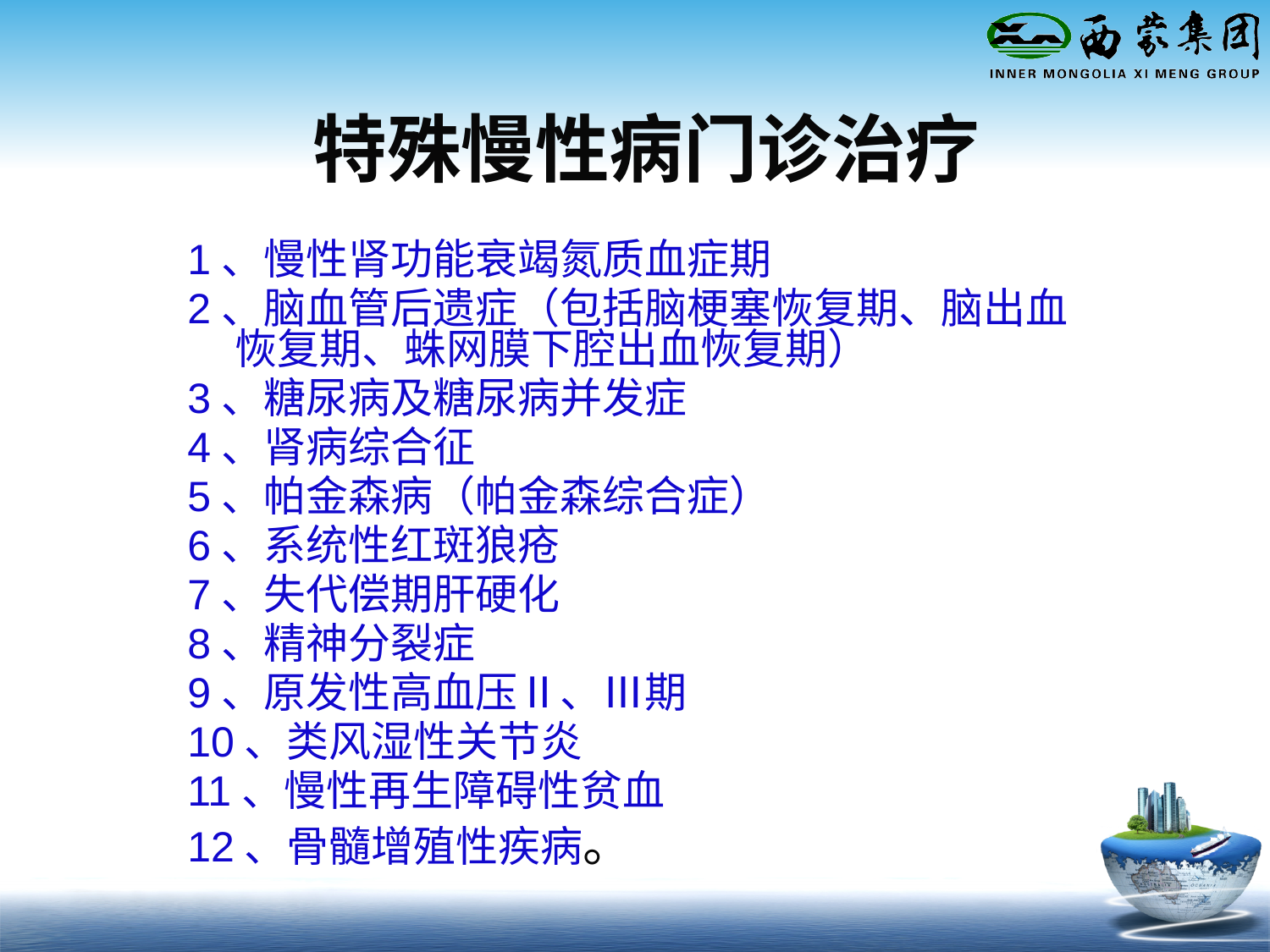

特殊慢性病门诊治疗
1、慢性肾功能衰竭氮质血症期
2、脑血管后遗症（包括脑梗塞恢复期、脑出血恢复期、蛛网膜下腔出血恢复期）
3、糖尿病及糖尿病并发症
4、肾病综合征
5、帕金森病（帕金森综合症）
6、系统性红斑狼疮
7、失代偿期肝硬化
8、精神分裂症
9、原发性高血压Ⅱ、Ⅲ期
10、类风湿性关节炎
11、慢性再生障碍性贫血
12、骨髓增殖性疾病。